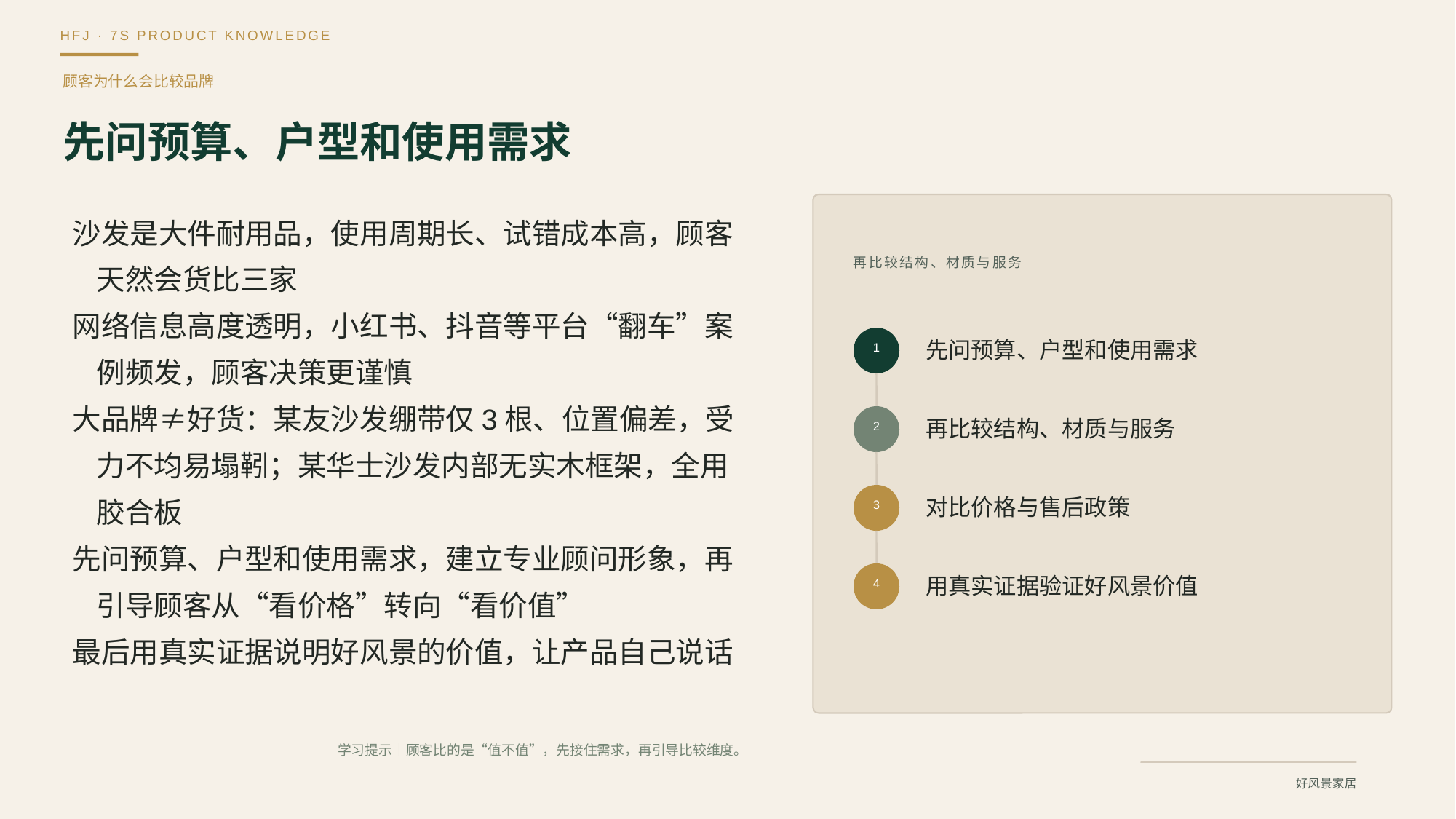

顾客为什么会比较品牌
先问预算、户型和使用需求
沙发是大件耐用品，使用周期长、试错成本高，顾客天然会货比三家
网络信息高度透明，小红书、抖音等平台“翻车”案例频发，顾客决策更谨慎
大品牌≠好货：某友沙发绷带仅3根、位置偏差，受力不均易塌靷；某华士沙发内部无实木框架，全用胶合板
先问预算、户型和使用需求，建立专业顾问形象，再引导顾客从“看价格”转向“看价值”
最后用真实证据说明好风景的价值，让产品自己说话

再比较结构、材质与服务

先问预算、户型和使用需求
1

再比较结构、材质与服务
2

对比价格与售后政策
3

用真实证据验证好风景价值
4
学习提示｜顾客比的是“值不值”，先接住需求，再引导比较维度。
3